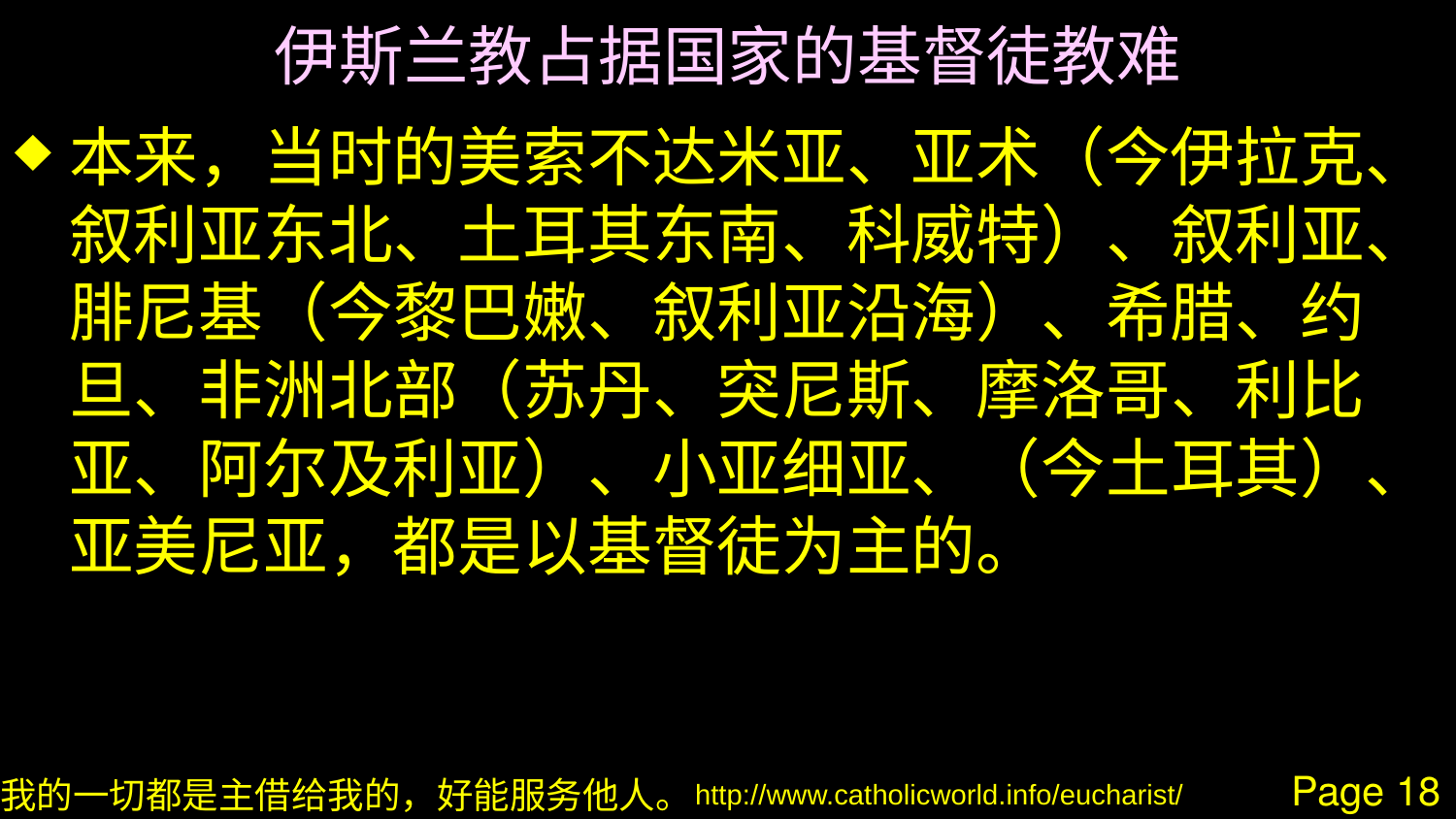

# 伊斯兰教占据国家的基督徒教难
本来，当时的美索不达米亚、亚术（今伊拉克、叙利亚东北、土耳其东南、科威特）、叙利亚、腓尼基（今黎巴嫩、叙利亚沿海）、希腊、约旦、非洲北部（苏丹、突尼斯、摩洛哥、利比亚、阿尔及利亚）、小亚细亚、（今土耳其）、亚美尼亚，都是以基督徒为主的。